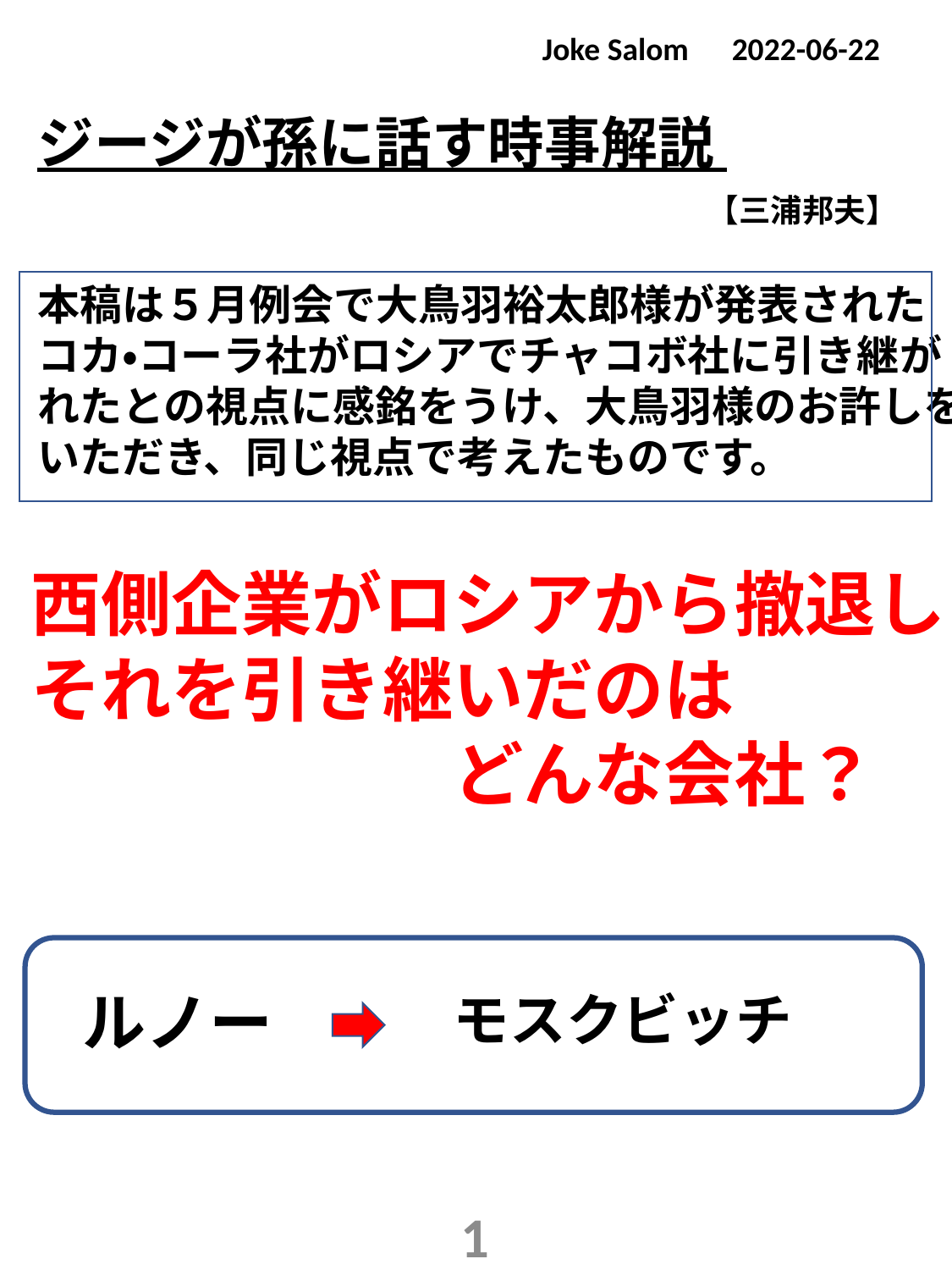

Joke Salom      2022-06-22
ジージが孫に話す時事解説
【三浦邦夫】

本稿は５月例会で大鳥羽裕太郎様が発表されたコカ・コーラ社がロシアでチャコボ社に引き継がれたとの視点に感銘をうけ、大鳥羽様のお許しをいただき、同じ視点で考えたものです。
西側企業がロシアから撤退し
それを引き継いだのは
　　　　　　どんな会社？

ルノー
モスクビッチ

1